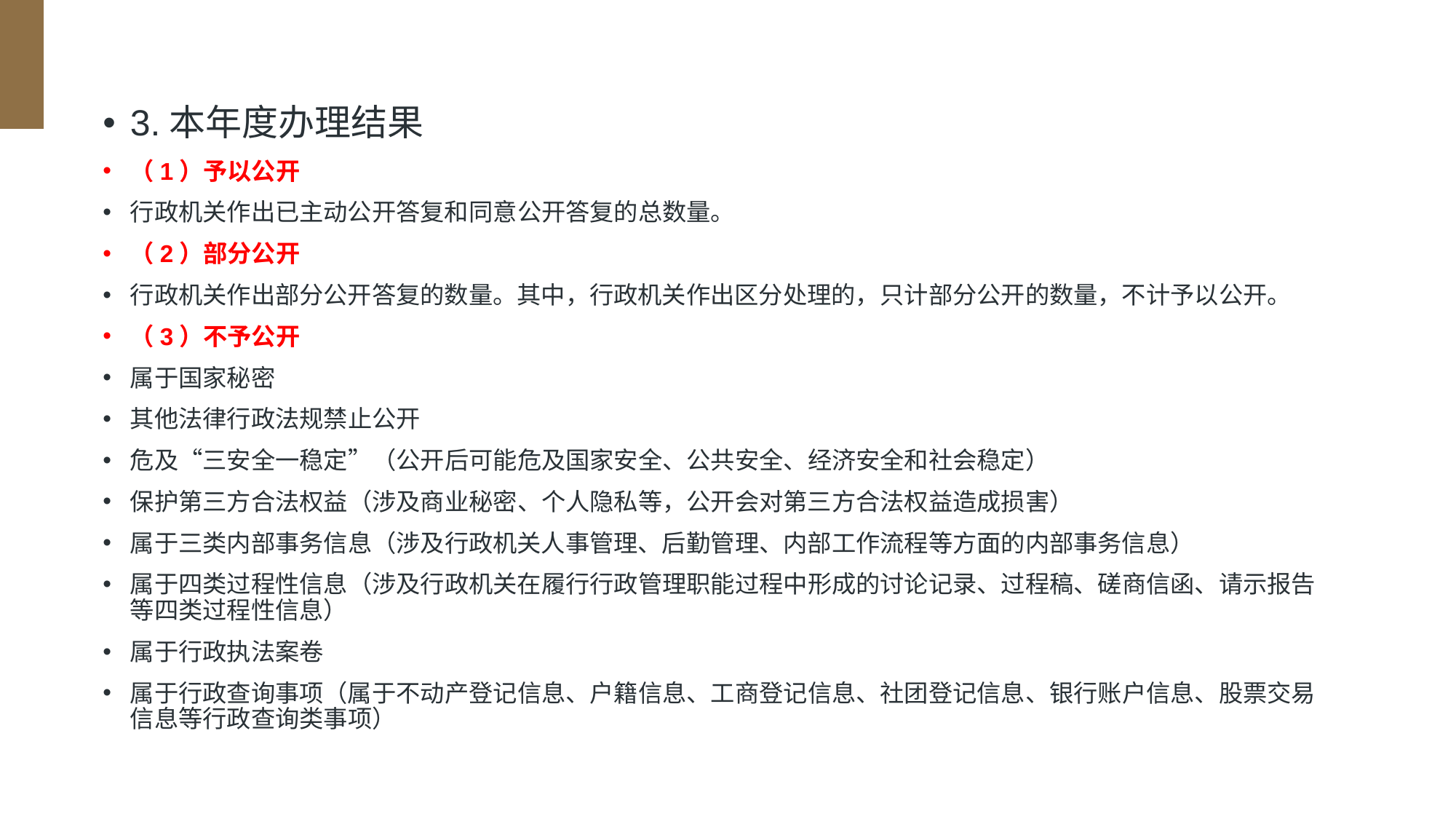

3.本年度办理结果
（1）予以公开
行政机关作出已主动公开答复和同意公开答复的总数量。
（2）部分公开
行政机关作出部分公开答复的数量。其中，行政机关作出区分处理的，只计部分公开的数量，不计予以公开。
（3）不予公开
属于国家秘密
其他法律行政法规禁止公开
危及“三安全一稳定”（公开后可能危及国家安全、公共安全、经济安全和社会稳定）
保护第三方合法权益（涉及商业秘密、个人隐私等，公开会对第三方合法权益造成损害）
属于三类内部事务信息（涉及行政机关人事管理、后勤管理、内部工作流程等方面的内部事务信息）
属于四类过程性信息（涉及行政机关在履行行政管理职能过程中形成的讨论记录、过程稿、磋商信函、请示报告等四类过程性信息）
属于行政执法案卷
属于行政查询事项（属于不动产登记信息、户籍信息、工商登记信息、社团登记信息、银行账户信息、股票交易信息等行政查询类事项）